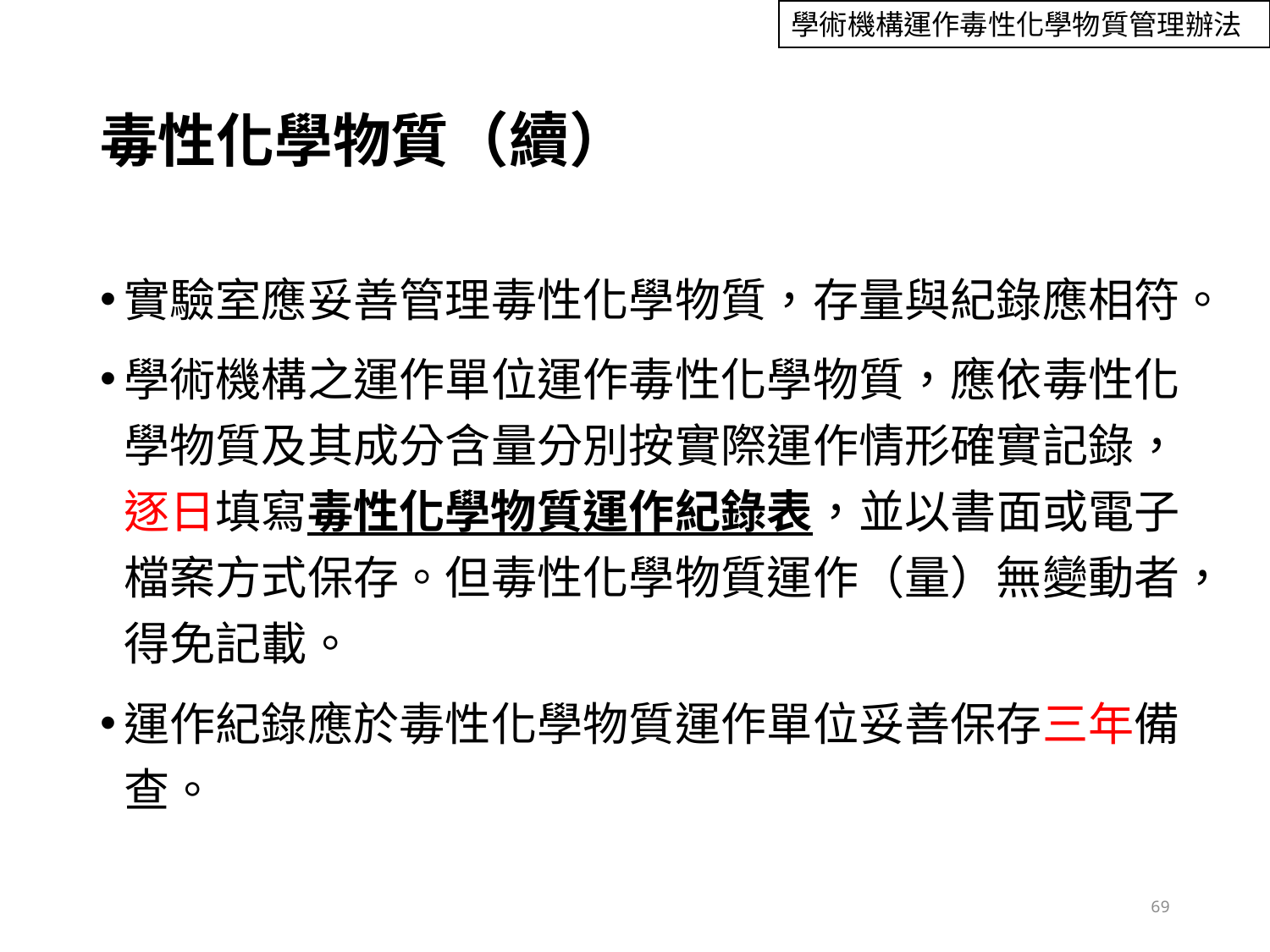

學術機構運作毒性化學物質管理辦法
# 毒性化學物質（續）
實驗室應妥善管理毒性化學物質，存量與紀錄應相符。
學術機構之運作單位運作毒性化學物質，應依毒性化學物質及其成分含量分別按實際運作情形確實記錄，逐日填寫毒性化學物質運作紀錄表，並以書面或電子檔案方式保存。但毒性化學物質運作（量）無變動者，得免記載。
運作紀錄應於毒性化學物質運作單位妥善保存三年備查。
69